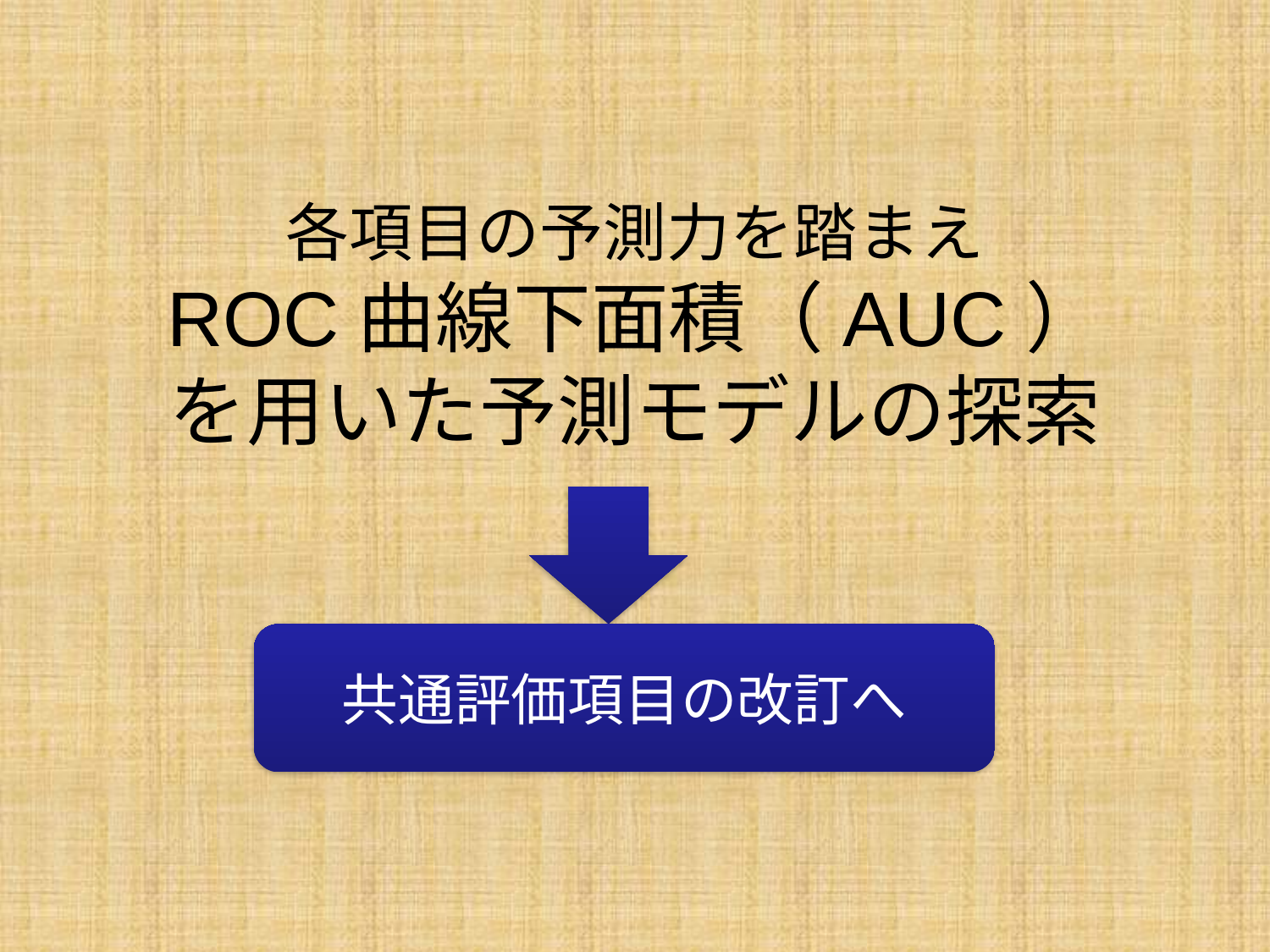

# 各項目の予測力を踏まえ ROC曲線下面積（AUC） を用いた予測モデルの探索

共通評価項目の改訂へ